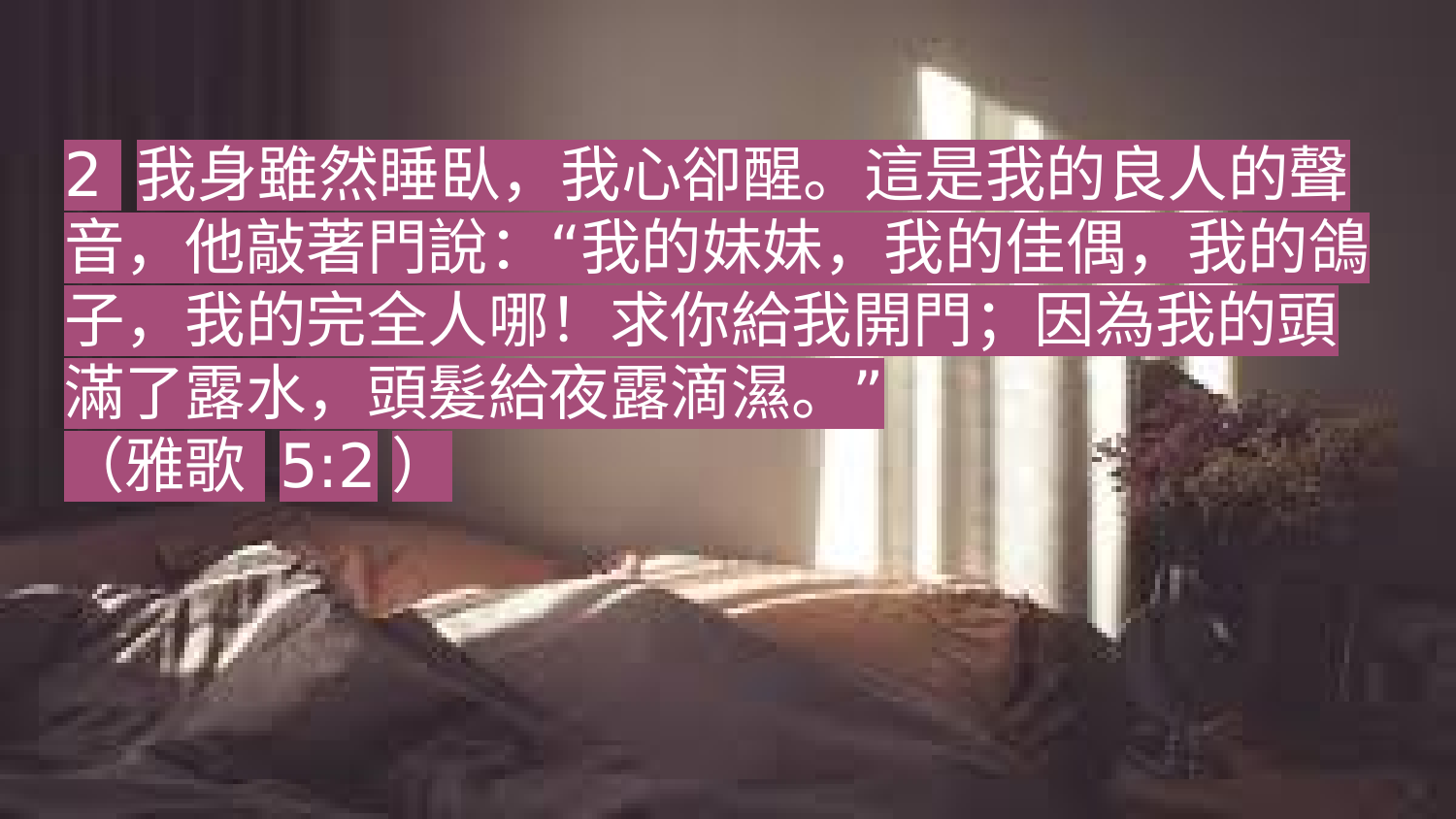

2 我身雖然睡臥，我心卻醒。這是我的良人的聲音，他敲著門說：“我的妹妹，我的佳偶，我的鴿子，我的完全人哪！求你給我開門；因為我的頭滿了露水，頭髮給夜露滴濕。”
（雅歌 5:2）